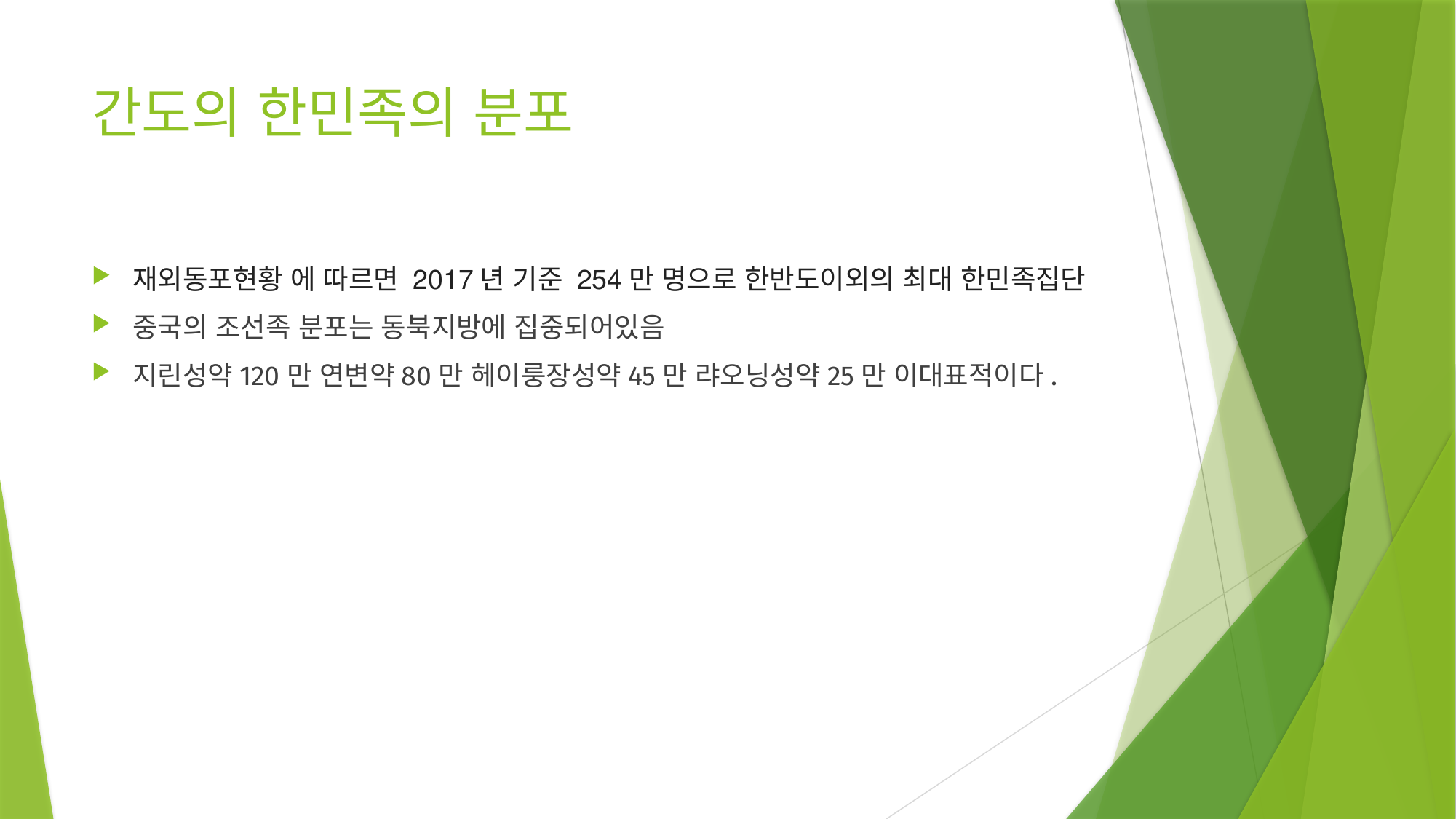

# 간도의 한민족의 분포
재외동포현황 에 따르면 2017년 기준 254만 명으로 한반도이외의 최대 한민족집단
중국의 조선족 분포는 동북지방에 집중되어있음
지린성약120만 연변약80만 헤이룽장성약45만 랴오닝성약25만 이대표적이다.